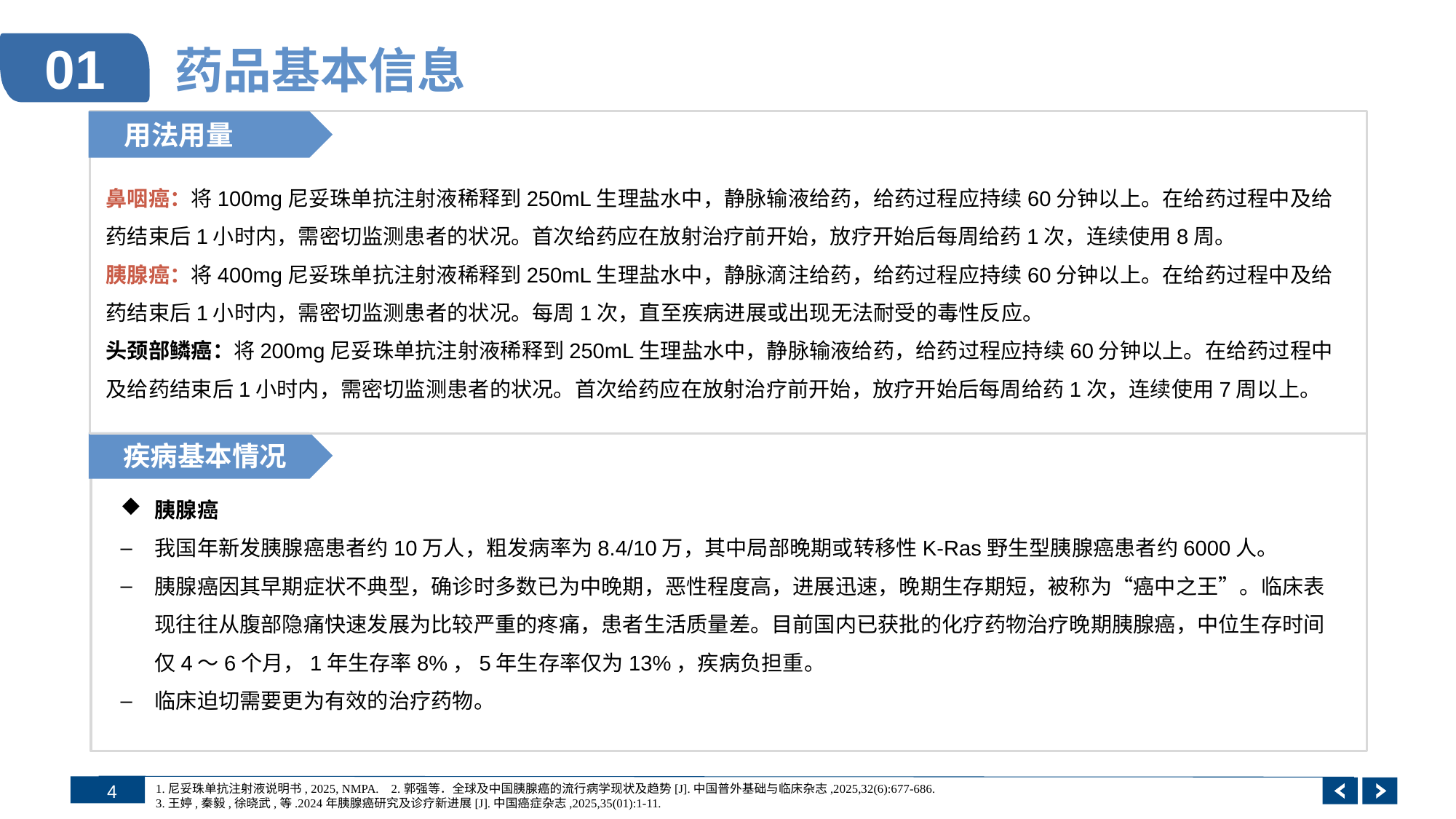

# 药品基本信息
01

   用法用量
鼻咽癌：将100mg尼妥珠单抗注射液稀释到250mL生理盐水中，静脉输液给药，给药过程应持续60分钟以上。在给药过程中及给药结束后1小时内，需密切监测患者的状况。首次给药应在放射治疗前开始，放疗开始后每周给药1次，连续使用8周。
胰腺癌：将400mg尼妥珠单抗注射液稀释到250mL生理盐水中，静脉滴注给药，给药过程应持续60分钟以上。在给药过程中及给药结束后1小时内，需密切监测患者的状况。每周1次，直至疾病进展或出现无法耐受的毒性反应。
头颈部鳞癌：将200mg尼妥珠单抗注射液稀释到250mL生理盐水中，静脉输液给药，给药过程应持续60分钟以上。在给药过程中及给药结束后1小时内，需密切监测患者的状况。首次给药应在放射治疗前开始，放疗开始后每周给药1次，连续使用7周以上。
疾病基本情况

胰腺癌
我国年新发胰腺癌患者约10万人，粗发病率为8.4/10万，其中局部晚期或转移性K-Ras野生型胰腺癌患者约6000人。
胰腺癌因其早期症状不典型，确诊时多数已为中晚期，恶性程度高，进展迅速，晚期生存期短，被称为“癌中之王”。临床表现往往从腹部隐痛快速发展为比较严重的疼痛，患者生活质量差。目前国内已获批的化疗药物治疗晚期胰腺癌，中位生存时间仅4～6个月，1年生存率8%，5年生存率仅为13%，疾病负担重。
临床迫切需要更为有效的治疗药物。
1.尼妥珠单抗注射液说明书, 2025, NMPA.    2.郭强等．全球及中国胰腺癌的流行病学现状及趋势[J].中国普外基础与临床杂志,2025,32(6):677-686.
3.王婷,秦毅,徐晓武,等.2024年胰腺癌研究及诊疗新进展[J].中国癌症杂志,2025,35(01):1-11.